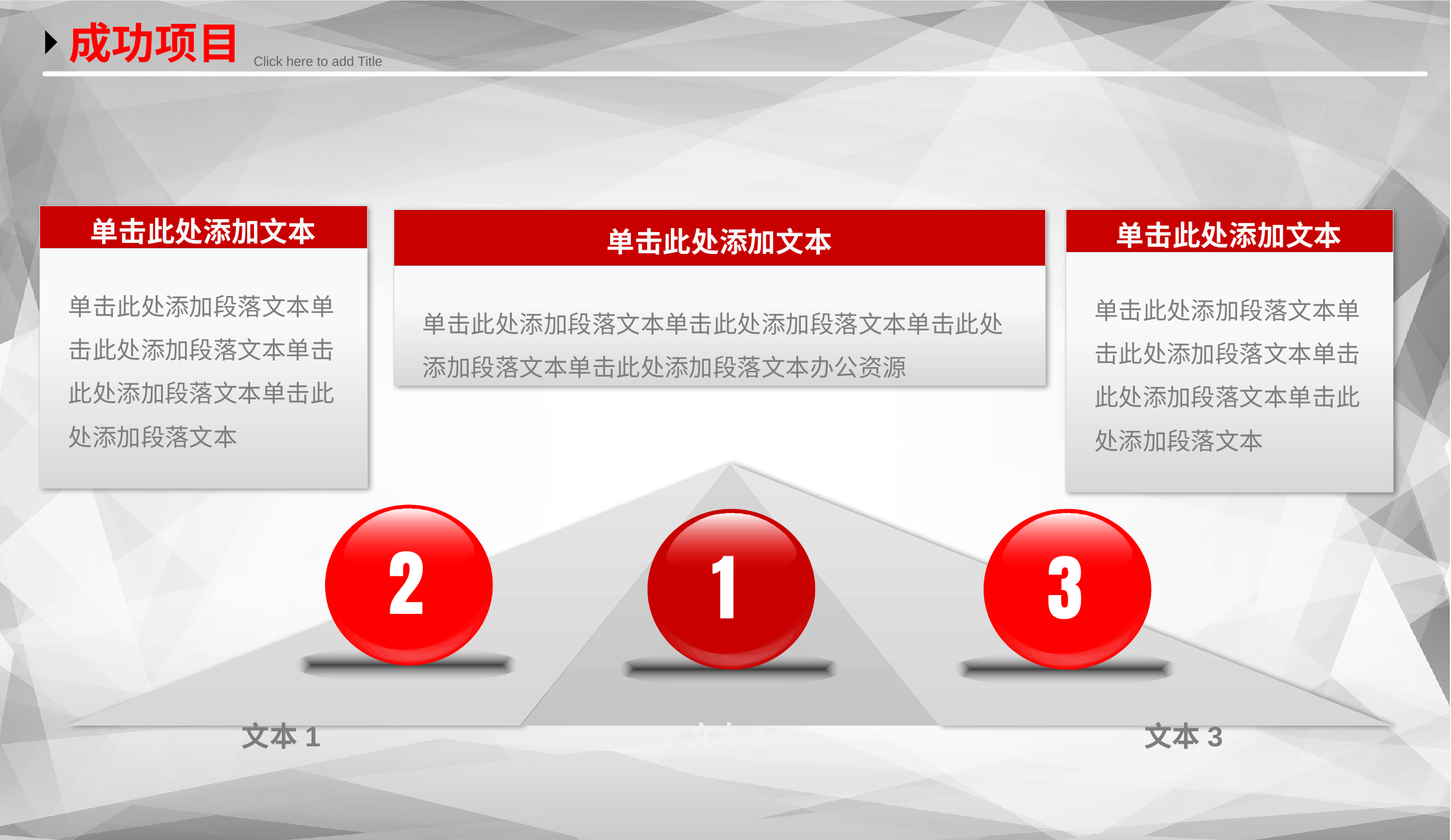

成功项目

  Click here to add Title

单击此处添加文本
单击此处添加文本
单击此处添加文本
单击此处添加段落文本单击此处添加段落文本单击此处添加段落文本单击此处添加段落文本
单击此处添加段落文本单击此处添加段落文本单击此处添加段落文本单击此处添加段落文本
单击此处添加段落文本单击此处添加段落文本单击此处添加段落文本单击此处添加段落文本办公资源

文本1
文本3

文本2

2

1

3